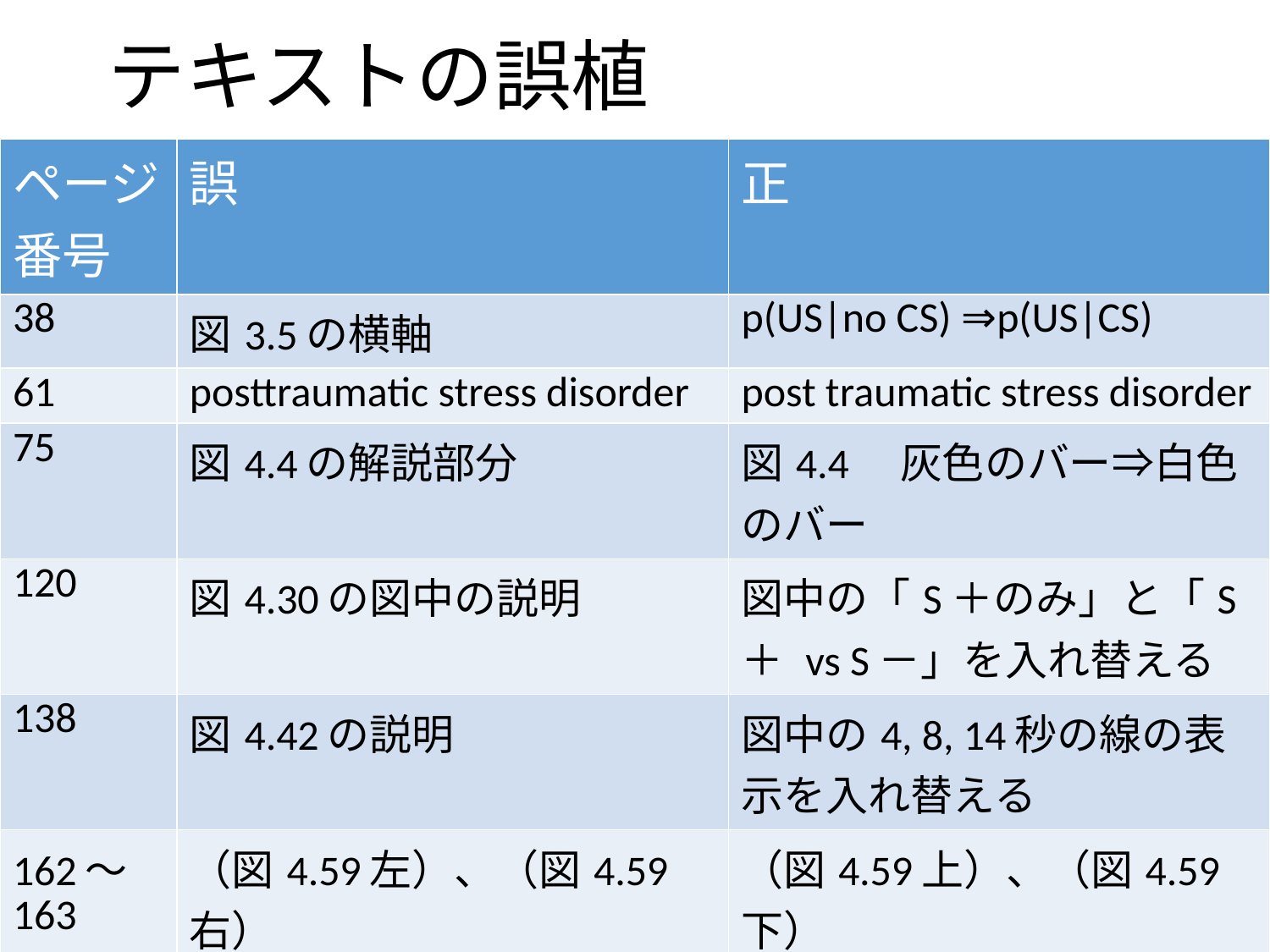

# テキストの誤植
| ページ番号 | 誤 | 正 |
| --- | --- | --- |
| 38 | 図3.5の横軸 | p(US|no CS) ⇒p(US|CS) |
| 61 | posttraumatic stress disorder | post traumatic stress disorder |
| 75 | 図4.4の解説部分 | 図4.4　灰色のバー⇒白色のバー |
| 120 | 図4.30の図中の説明 | 図中の「S＋のみ」と「S＋ vs S－」を入れ替える |
| 138 | 図4.42の説明 | 図中の4, 8, 14秒の線の表示を入れ替える |
| 162～163 | （図4.59左）、（図4.59右） | （図4.59上）、（図4.59下） |